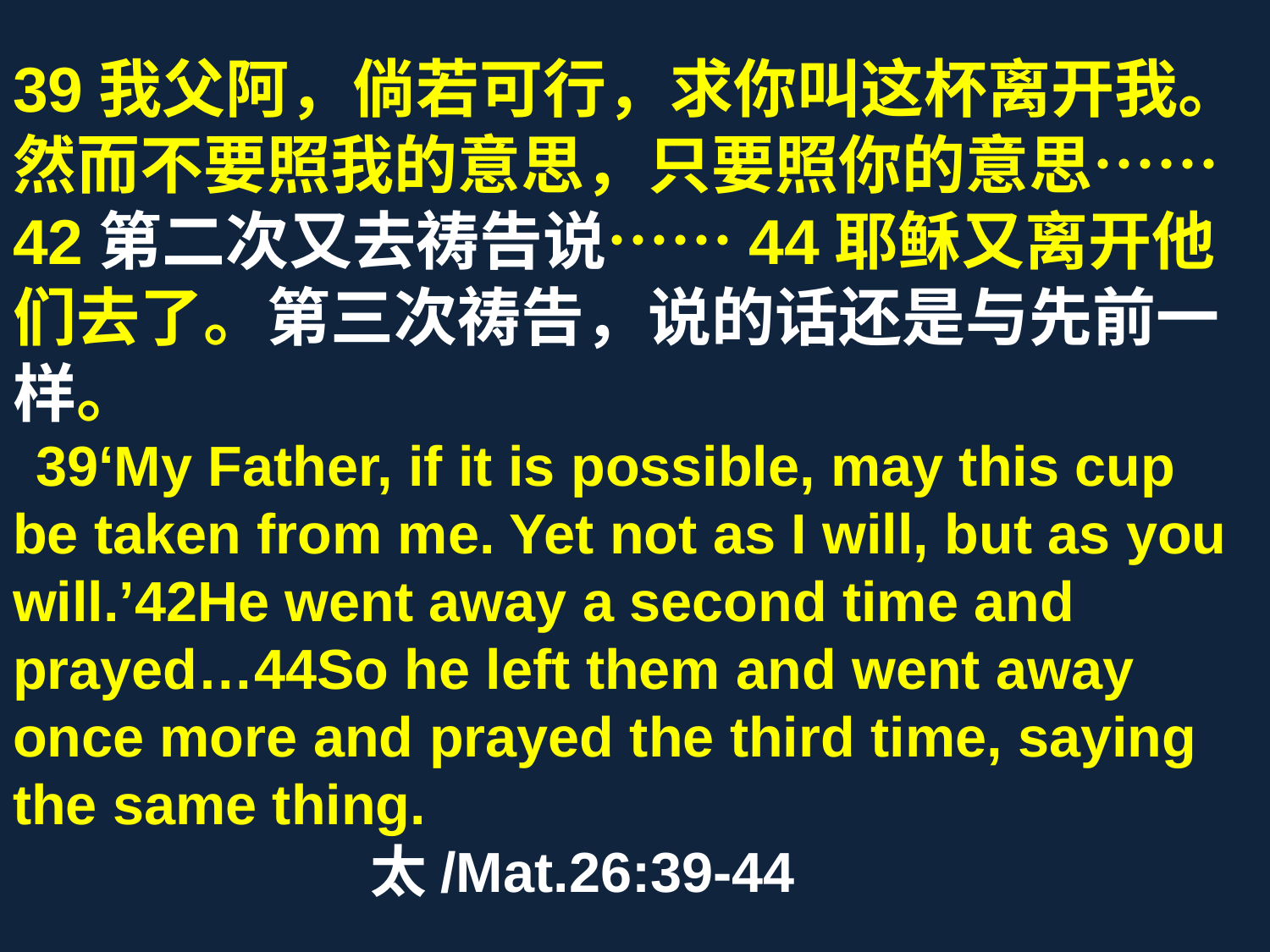

39我父阿，倘若可行，求你叫这杯离开我。然而不要照我的意思，只要照你的意思……42第二次又去祷告说……44耶稣又离开他们去了。第三次祷告，说的话还是与先前一样。
 39‘My Father, if it is possible, may this cup be taken from me. Yet not as I will, but as you will.’42He went away a second time and prayed…44So he left them and went away once more and prayed the third time, saying the same thing.
                      太/Mat.26:39-44